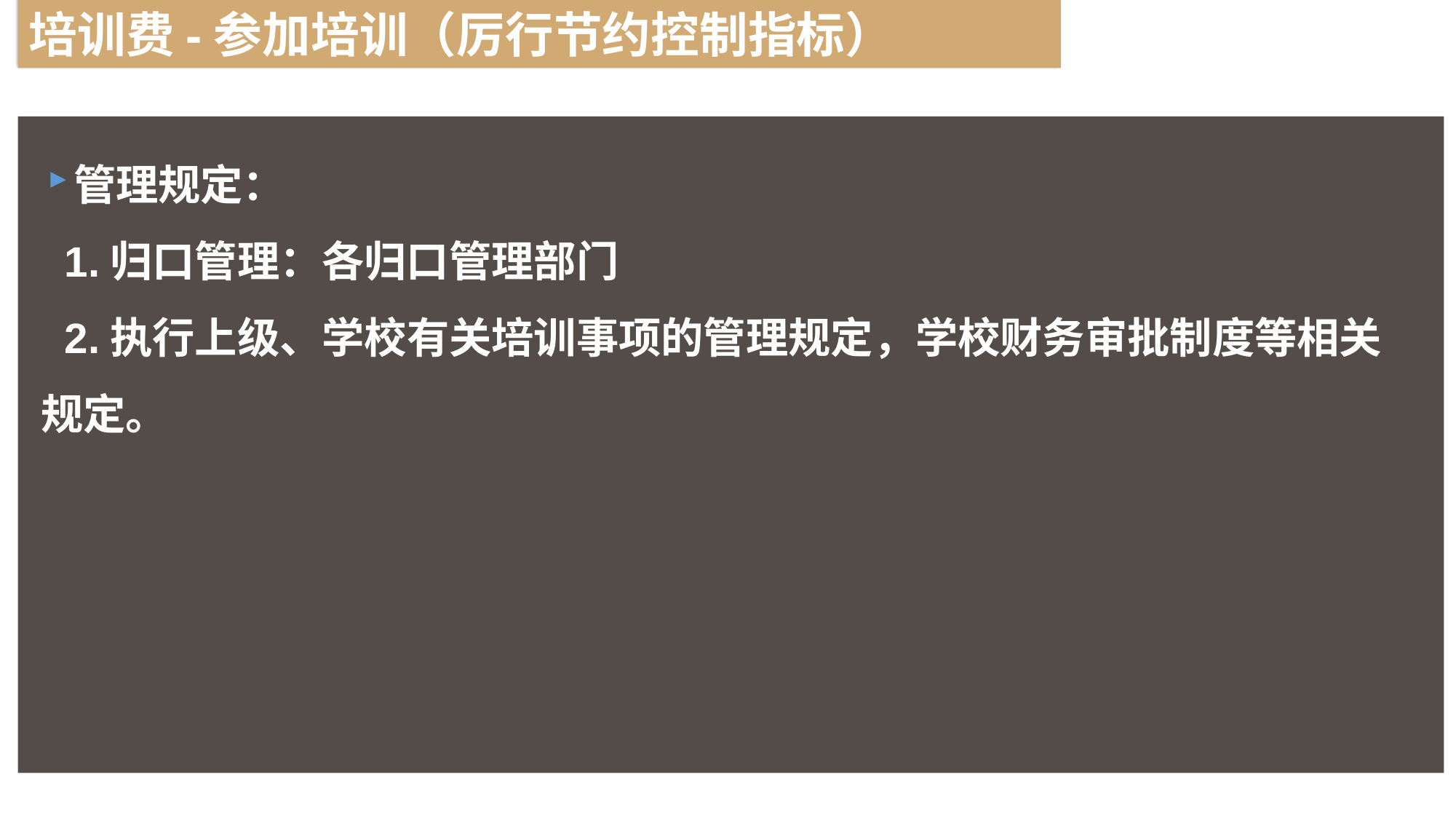

培训费-参加培训（厉行节约控制指标）

管理规定：
  1.归口管理：各归口管理部门
  2.执行上级、学校有关培训事项的管理规定，学校财务审批制度等相关规定。

指因业务需要的临时用款，如职工预借的差旅费等。